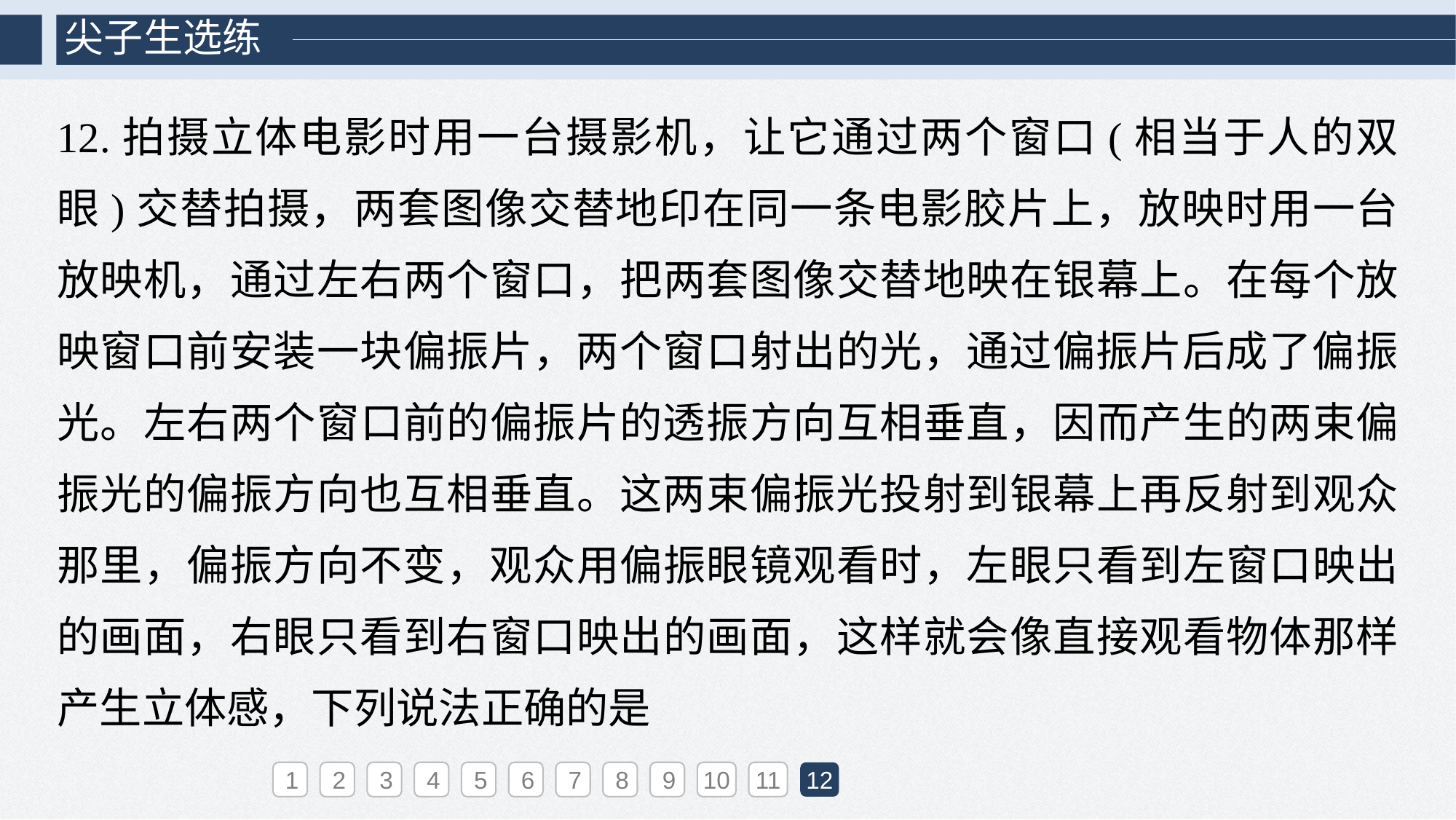

尖子生选练

12.拍摄立体电影时用一台摄影机，让它通过两个窗口(相当于人的双眼)交替拍摄，两套图像交替地印在同一条电影胶片上，放映时用一台放映机，通过左右两个窗口，把两套图像交替地映在银幕上。在每个放映窗口前安装一块偏振片，两个窗口射出的光，通过偏振片后成了偏振光。左右两个窗口前的偏振片的透振方向互相垂直，因而产生的两束偏振光的偏振方向也互相垂直。这两束偏振光投射到银幕上再反射到观众那里，偏振方向不变，观众用偏振眼镜观看时，左眼只看到左窗口映出的画面，右眼只看到右窗口映出的画面，这样就会像直接观看物体那样产生立体感，下列说法正确的是
1
2
3
4
5
6
7
8
9
10
11
12